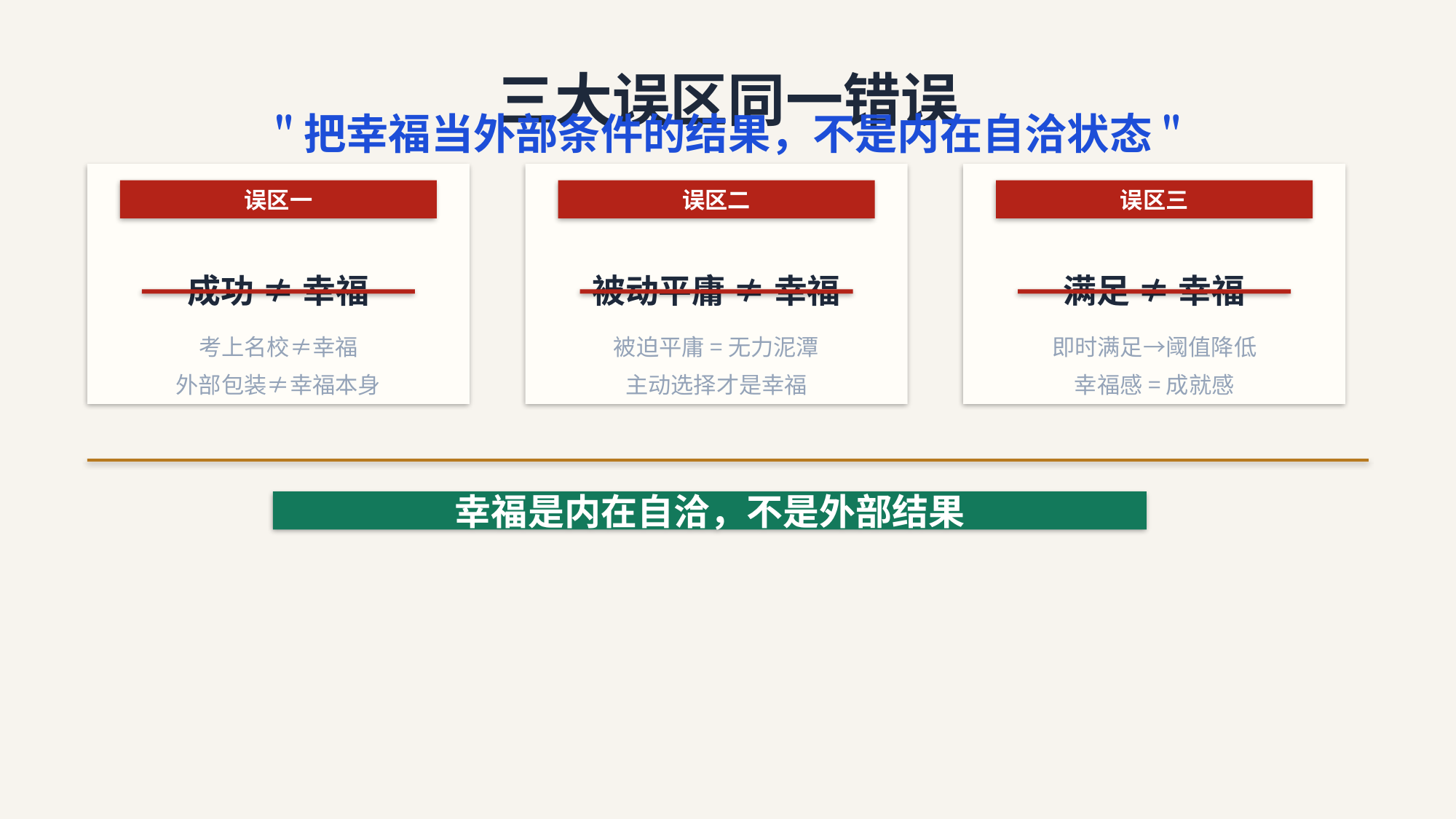

三大误区同一错误
"把幸福当外部条件的结果，不是内在自洽状态"

误区一
误区二
误区三
成功 ≠ 幸福
被动平庸 ≠ 幸福
满足 ≠ 幸福

考上名校≠幸福
外部包装≠幸福本身
被迫平庸=无力泥潭
主动选择才是幸福
即时满足→阈值降低
幸福感=成就感

幸福是内在自洽，不是外部结果